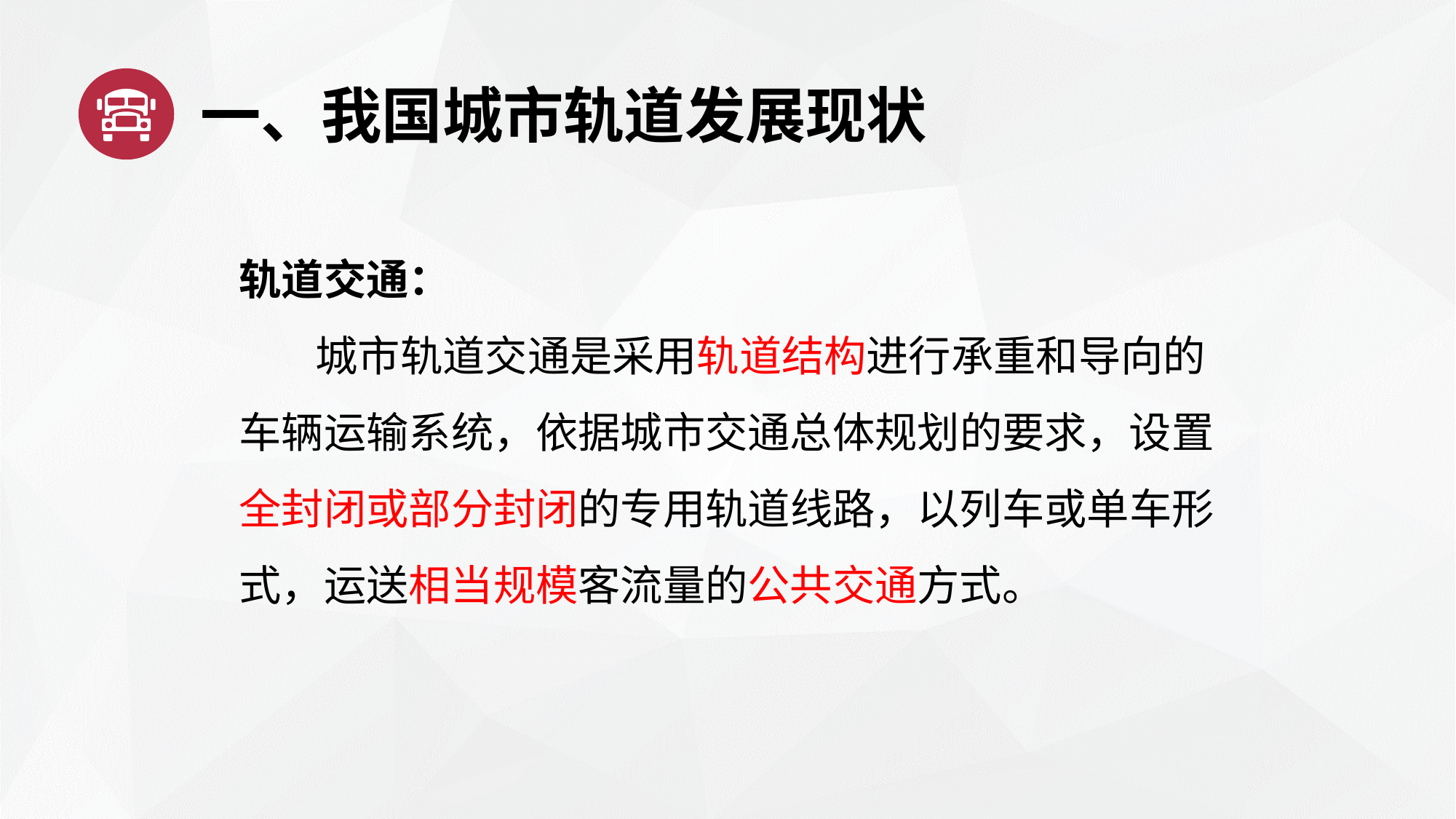

一、我国城市轨道发展现状
轨道交通：
       城市轨道交通是采用轨道结构进行承重和导向的车辆运输系统，依据城市交通总体规划的要求，设置全封闭或部分封闭的专用轨道线路，以列车或单车形式，运送相当规模客流量的公共交通方式。